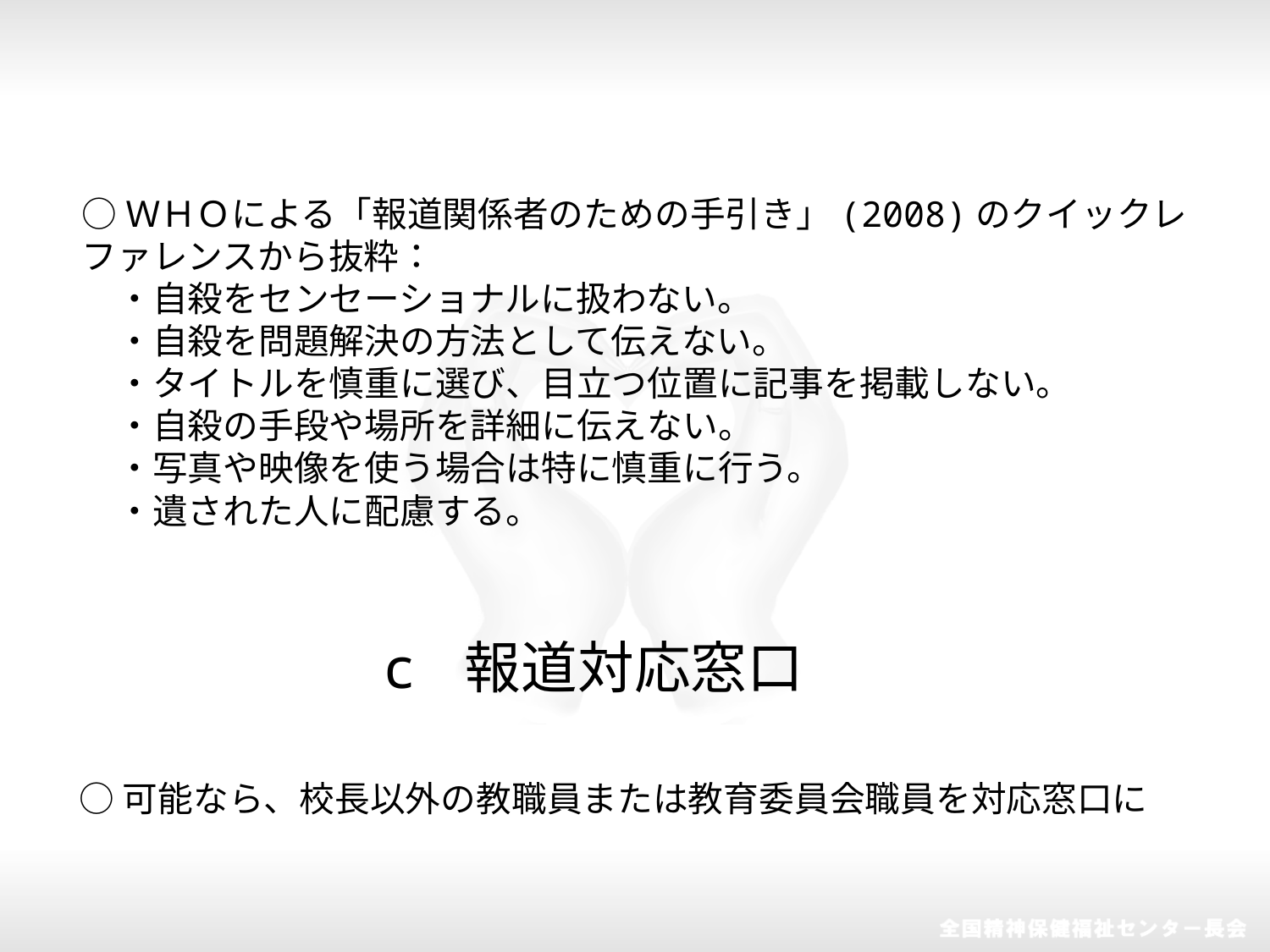

○ＷＨＯによる「報道関係者のための手引き」(2008)のクイックレファレンスから抜粋：
　・自殺をセンセーショナルに扱わない。
　・自殺を問題解決の方法として伝えない。
　・タイトルを慎重に選び、目立つ位置に記事を掲載しない。
　・自殺の手段や場所を詳細に伝えない。
　・写真や映像を使う場合は特に慎重に行う。
　・遺された人に配慮する。
c 報道対応窓口
○可能なら、校長以外の教職員または教育委員会職員を対応窓口に